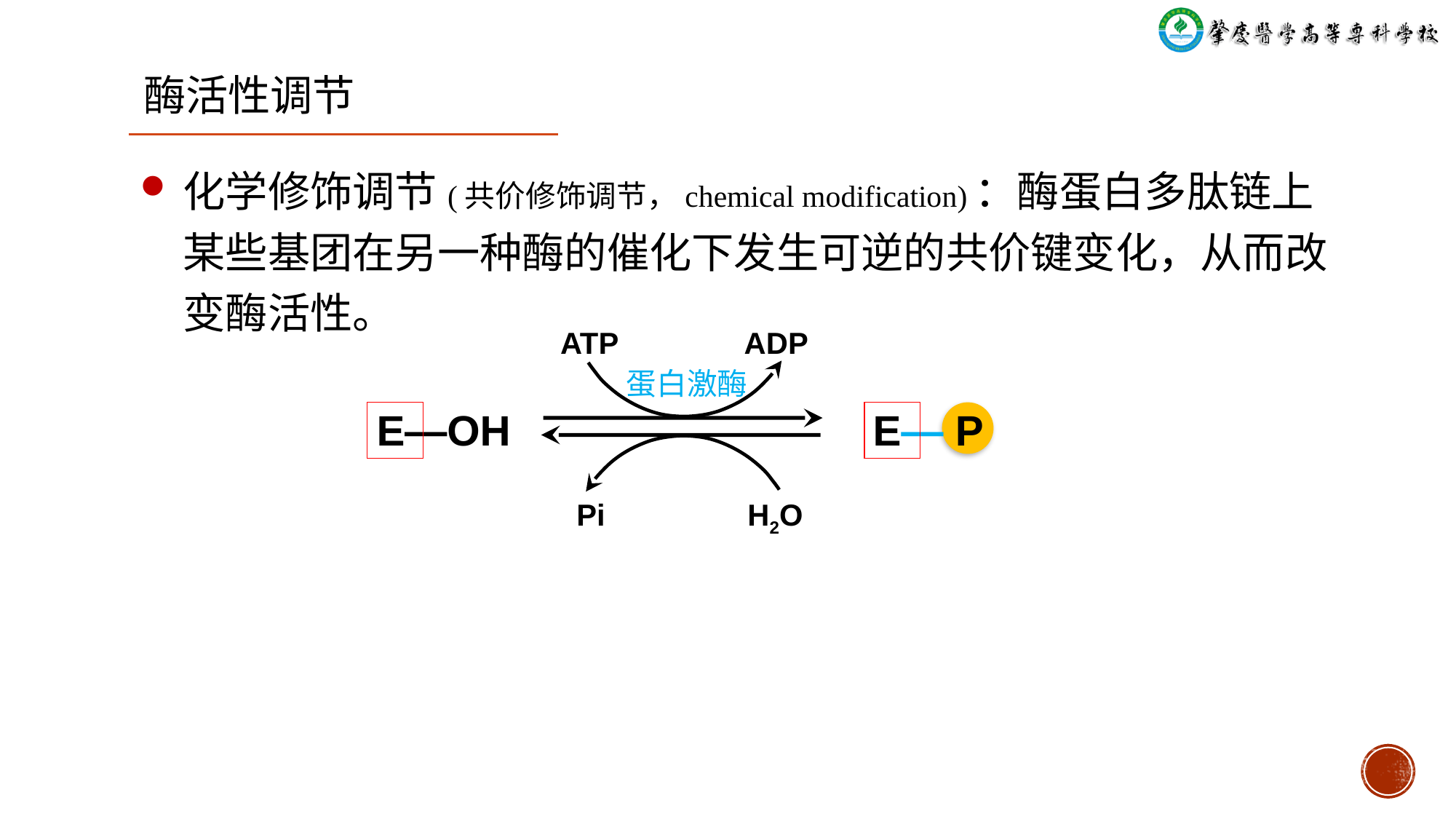

酶活性调节
化学修饰调节(共价修饰调节，chemical modification)：酶蛋白多肽链上某些基团在另一种酶的催化下发生可逆的共价键变化，从而改变酶活性。

ATP
ADP
蛋白激酶

E—OH
E— P

Pi
H2O